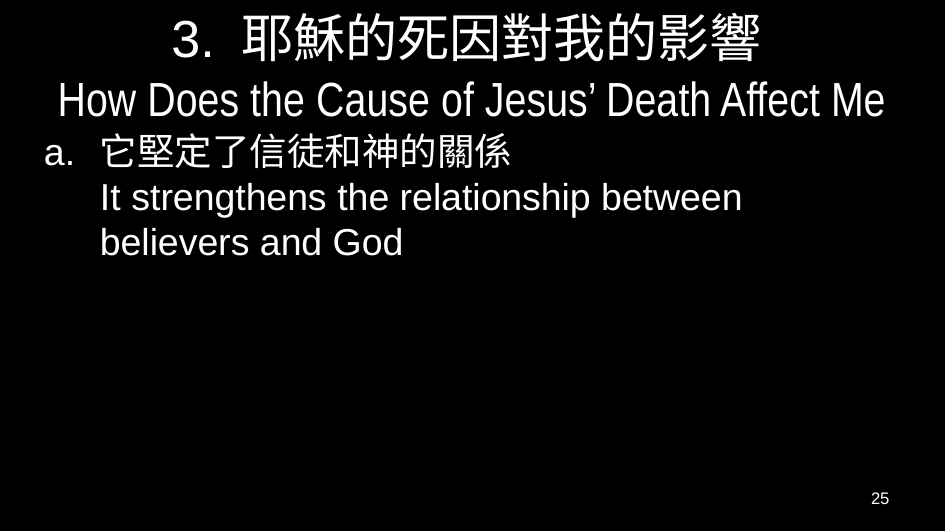

# 3. 耶穌的死因對我的影響 How Does the Cause of Jesus’ Death Affect Me
它堅定了信徒和神的關係
It strengthens the relationship between believers and God
25